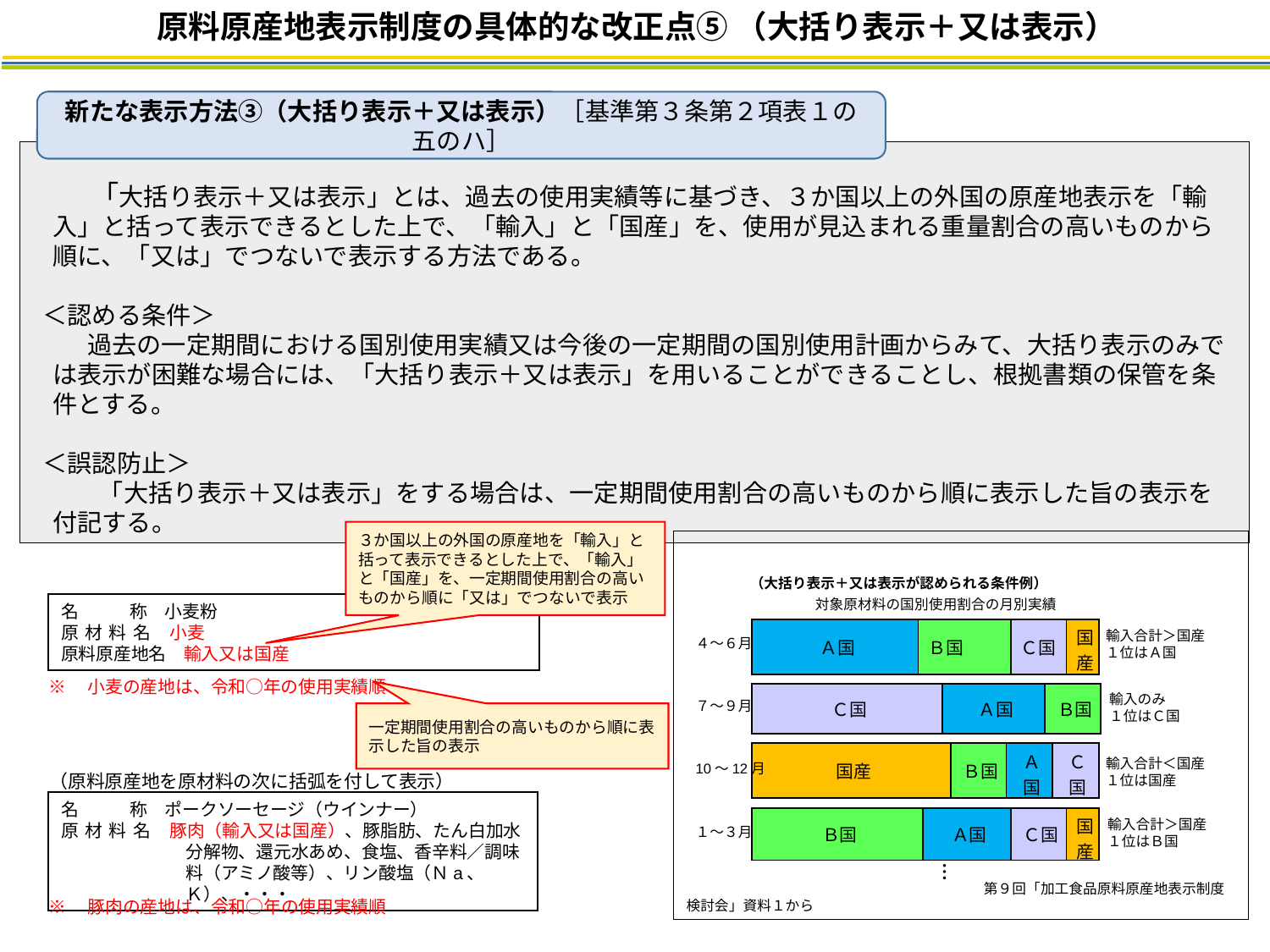

原料原産地表示制度の具体的な改正点⑤ （大括り表示＋又は表示）
新たな表示方法③（大括り表示＋又は表示）［基準第３条第２項表１の五のハ］

　「大括り表示＋又は表示」とは、過去の使用実績等に基づき、３か国以上の外国の原産地表示を「輸入」と括って表示できるとした上で、「輸入」と「国産」を、使用が見込まれる重量割合の高いものから順に、「又は」でつないで表示する方法である。

＜認める条件＞
　過去の一定期間における国別使用実績又は今後の一定期間の国別使用計画からみて、大括り表示のみでは表示が困難な場合には、「大括り表示＋又は表示」を用いることができることし、根拠書類の保管を条件とする。

＜誤認防止＞
 　「大括り表示＋又は表示」をする場合は、一定期間使用割合の高いものから順に表示した旨の表示を付記する。
３か国以上の外国の原産地を「輸入」と括って表示できるとした上で、「輸入」と「国産」を、一定期間使用割合の高いものから順に「又は」でつないで表示

　　　　　　　　　　　　　　　　　　　　　第９回「加工食品原料原産地表示制度検討会」資料１から
（大括り表示＋又は表示が認められる条件例）
対象原材料の国別使用割合の月別実績
名    　　称　小麦粉
原 材 料 名　小麦
原料原産地名　輸入又は国産
| Ａ国 | Ｂ国 | Ｃ国 | 国産 |
| --- | --- | --- | --- |
輸入合計＞国産
１位はＡ国
４～６月
※　小麦の産地は、令和○年の使用実績順
| Ｃ国 | Ａ国 | Ｂ国 |
| --- | --- | --- |
輸入のみ
１位はＣ国
７～９月
一定期間使用割合の高いものから順に表示した旨の表示
| 国産 | Ｂ国 | Ａ国 | Ｃ国 |
| --- | --- | --- | --- |
輸入合計＜国産
１位は国産
10～12月
（原料原産地を原材料の次に括弧を付して表示）
名    　　称　ポークソーセージ（ウインナー）
原 材 料 名　豚肉（輸入又は国産）、豚脂肪、たん白加水分解物、還元水あめ、食塩、香辛料／調味料（アミノ酸等）、リン酸塩（Ｎa、Ｋ）、・・・
| Ｂ国 | Ａ国 | Ｃ国 | 国産 |
| --- | --- | --- | --- |
輸入合計＞国産
１位はＢ国
１～３月
…
※　豚肉の産地は、令和○年の使用実績順